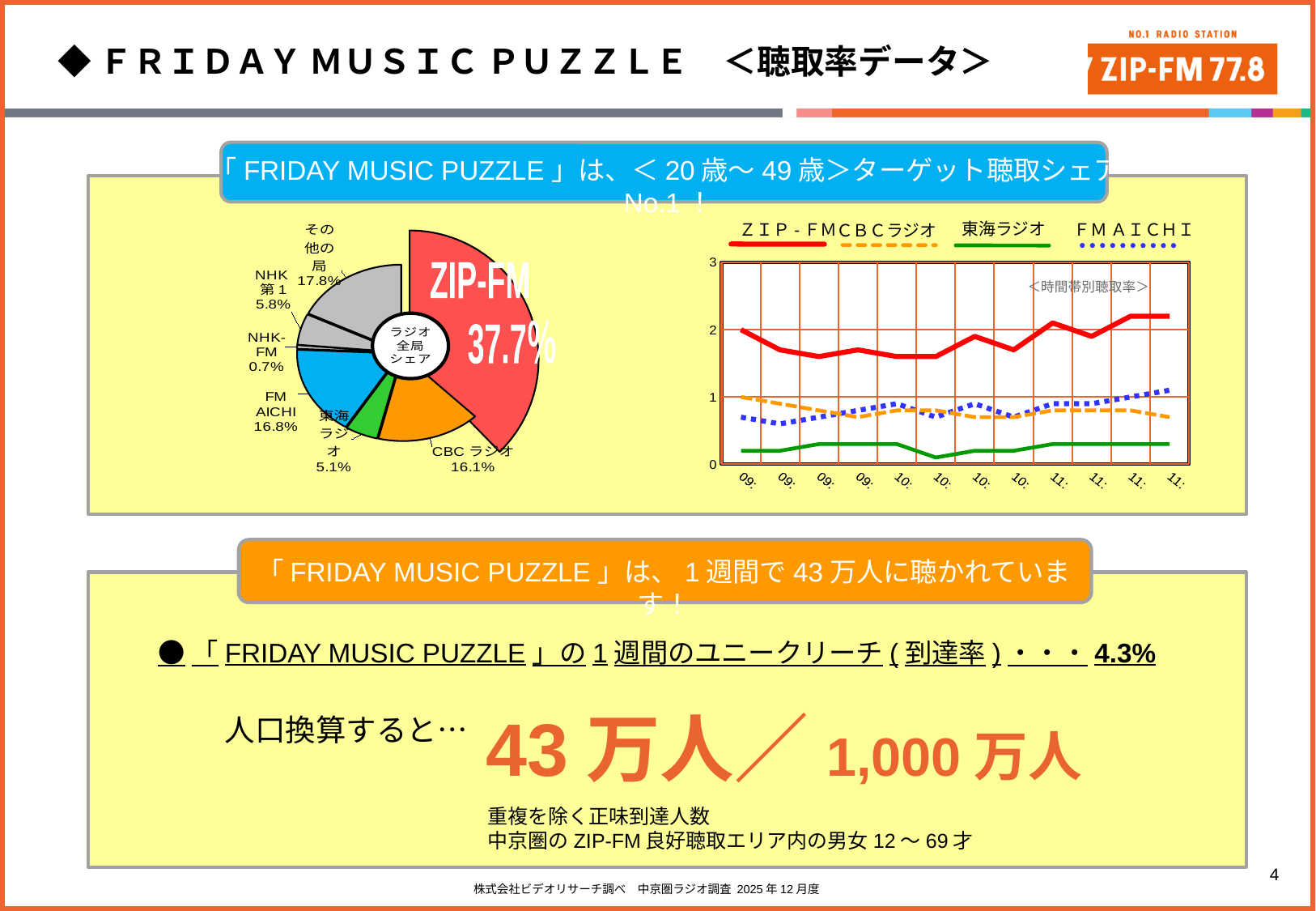

◆ＦＲＩＤＡＹ ＭＵＳＩＣ ＰＵＺＺＬＥ　＜聴取率データ＞

「FRIDAY MUSIC PUZZLE」は、＜20歳～49歳＞ターゲット聴取シェアNo.1！

### Chart

| Category | 9:00-12:00 |
|---|---|
| ZIP-FM | 37.7 |
| CBCラジオ | 16.1 |
| 東海ラジオ | 5.1 |
| FM AICHI | 16.8 |
| NHK-FM | 0.7 |
| NHK第1 | 5.8 |
| その他の局 | 17.799999999999997 |

### Chart

| Category | 9:00-12:00 |
|---|---|
| ZIP-FM | 37.7 |
| CBCラジオ | 16.1 |
| 東海ラジオ | 5.1 |
| FM AICHI | 16.8 |
| NHK-FM | 0.7 |
| NHK第1 | 5.8 |
| その他の局 | 17.8 |
ZIP-FM
37.7％
東海ラジオ
ＦＭ ＡＩＣＨＩ
ＺＩＰ-ＦＭ
ＣＢＣラジオ

### Chart

| Category |
|---|

[unsupported chart]

＜時間帯別聴取率＞

「FRIDAY MUSIC PUZZLE」は、1週間で43万人に聴かれています！

●「FRIDAY MUSIC PUZZLE」の1週間のユニークリーチ(到達率)・・・4.3%
43万人／1,000万人
人口換算すると…
重複を除く正味到達人数
中京圏のZIP-FM良好聴取エリア内の男女12～69才
株式会社ビデオリサーチ調べ　中京圏ラジオ調査 2025年12月度